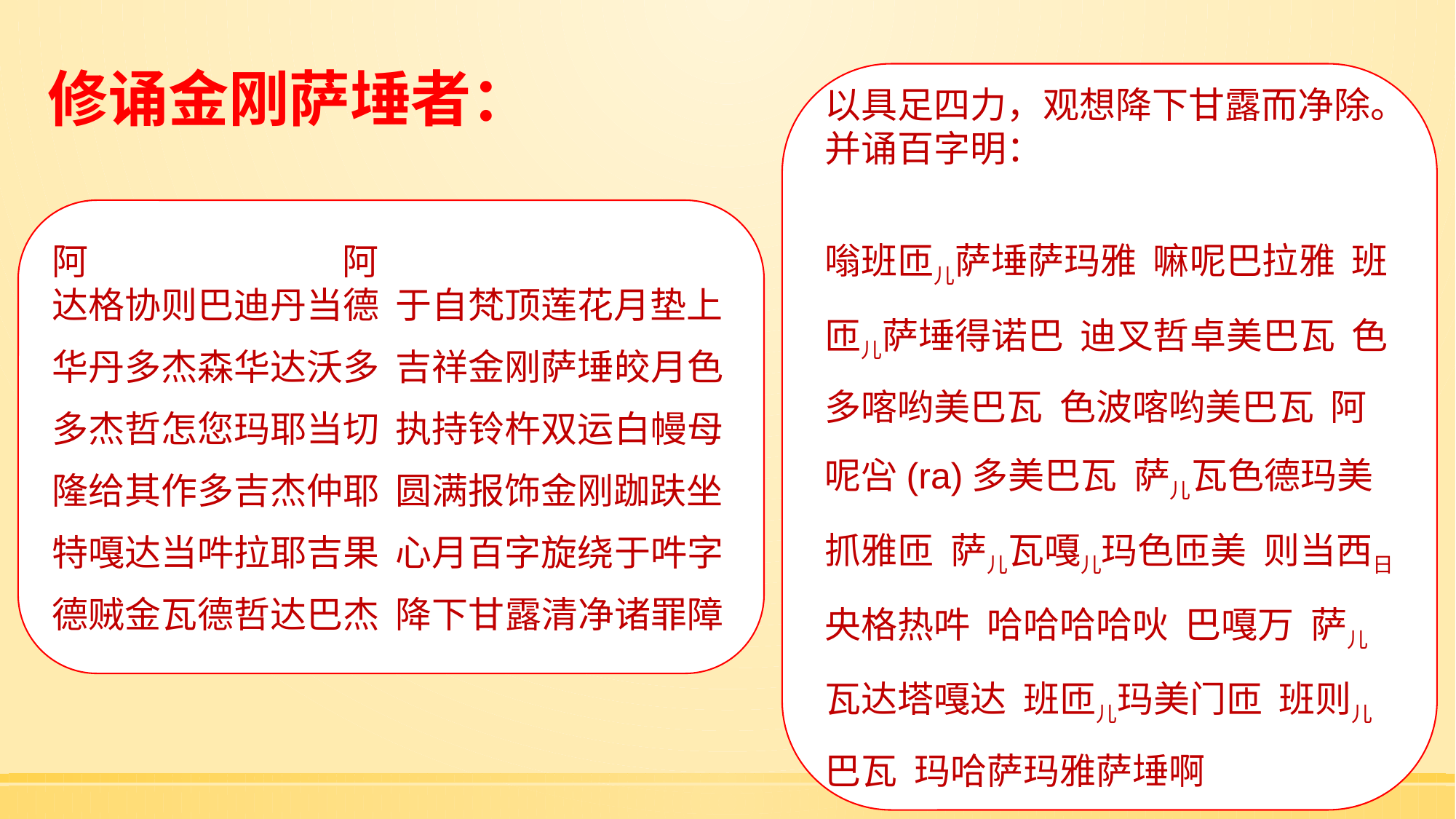

# 修诵金刚萨埵者：
以具足四力，观想降下甘露而净除。并诵百字明：

嗡班匝儿萨埵萨玛雅  嘛呢巴拉雅  班匝儿萨埵得诺巴  迪叉哲卓美巴瓦  色多喀哟美巴瓦  色波喀哟美巴瓦  阿呢吢(ra)多美巴瓦  萨儿瓦色德玛美抓雅匝  萨儿瓦嘎儿玛色匝美  则当西日央格热吽  哈哈哈哈吙  巴嘎万  萨儿瓦达塔嘎达  班匝儿玛美门匝  班则儿巴瓦  玛哈萨玛雅萨埵啊
阿                               阿
达格协则巴迪丹当德  于自梵顶莲花月垫上

华丹多杰森华达沃多  吉祥金刚萨埵皎月色

多杰哲怎您玛耶当切  执持铃杵双运白幔母

隆给其作多吉杰仲耶  圆满报饰金刚跏趺坐

特嘎达当吽拉耶吉果  心月百字旋绕于吽字

德贼金瓦德哲达巴杰  降下甘露清净诸罪障